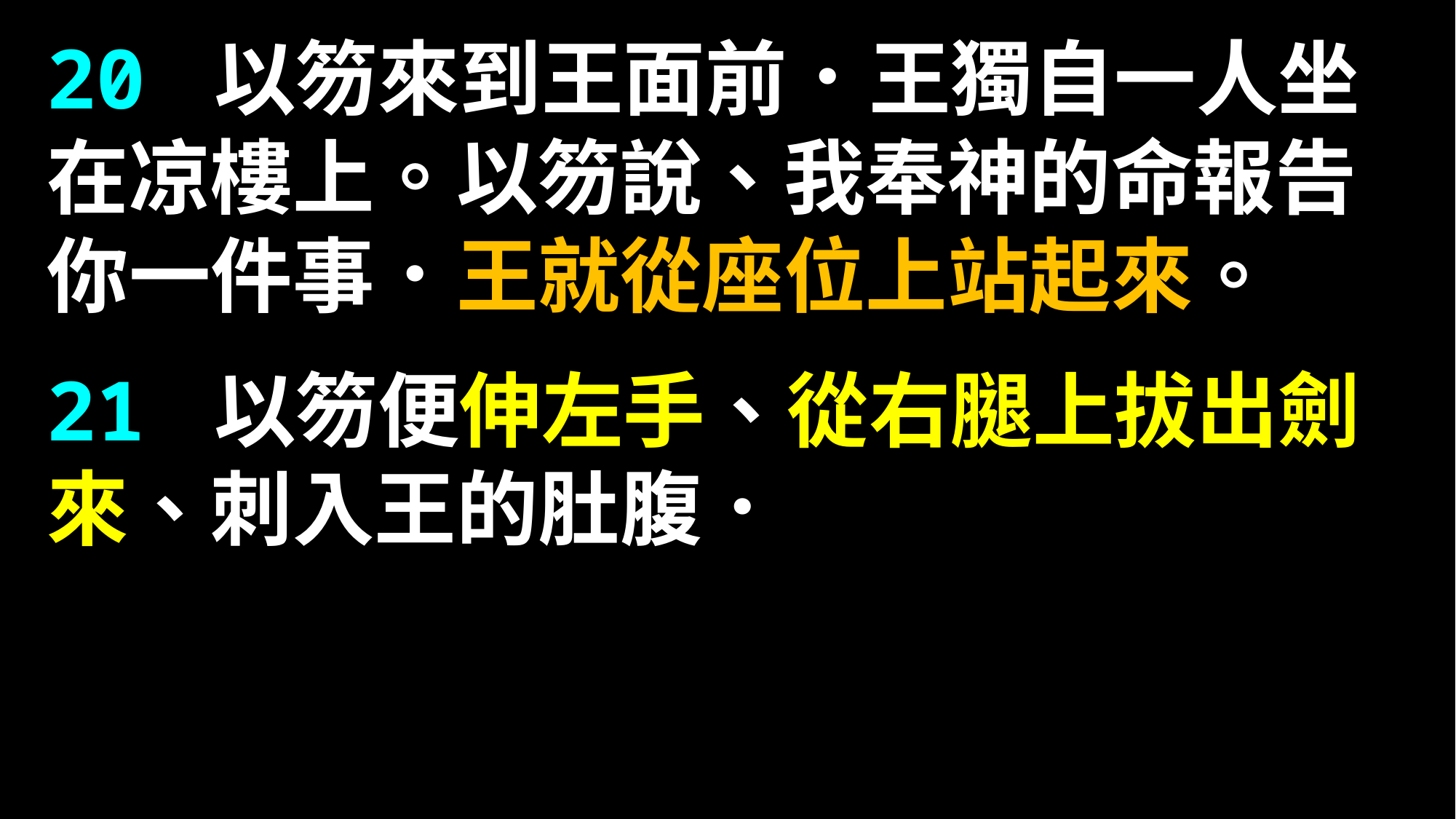

20 以笏來到王面前．王獨自一人坐在凉樓上。以笏說、我奉神的命報告你一件事．王就從座位上站起來。
21 以笏便伸左手、從右腿上拔出劍來、刺入王的肚腹．